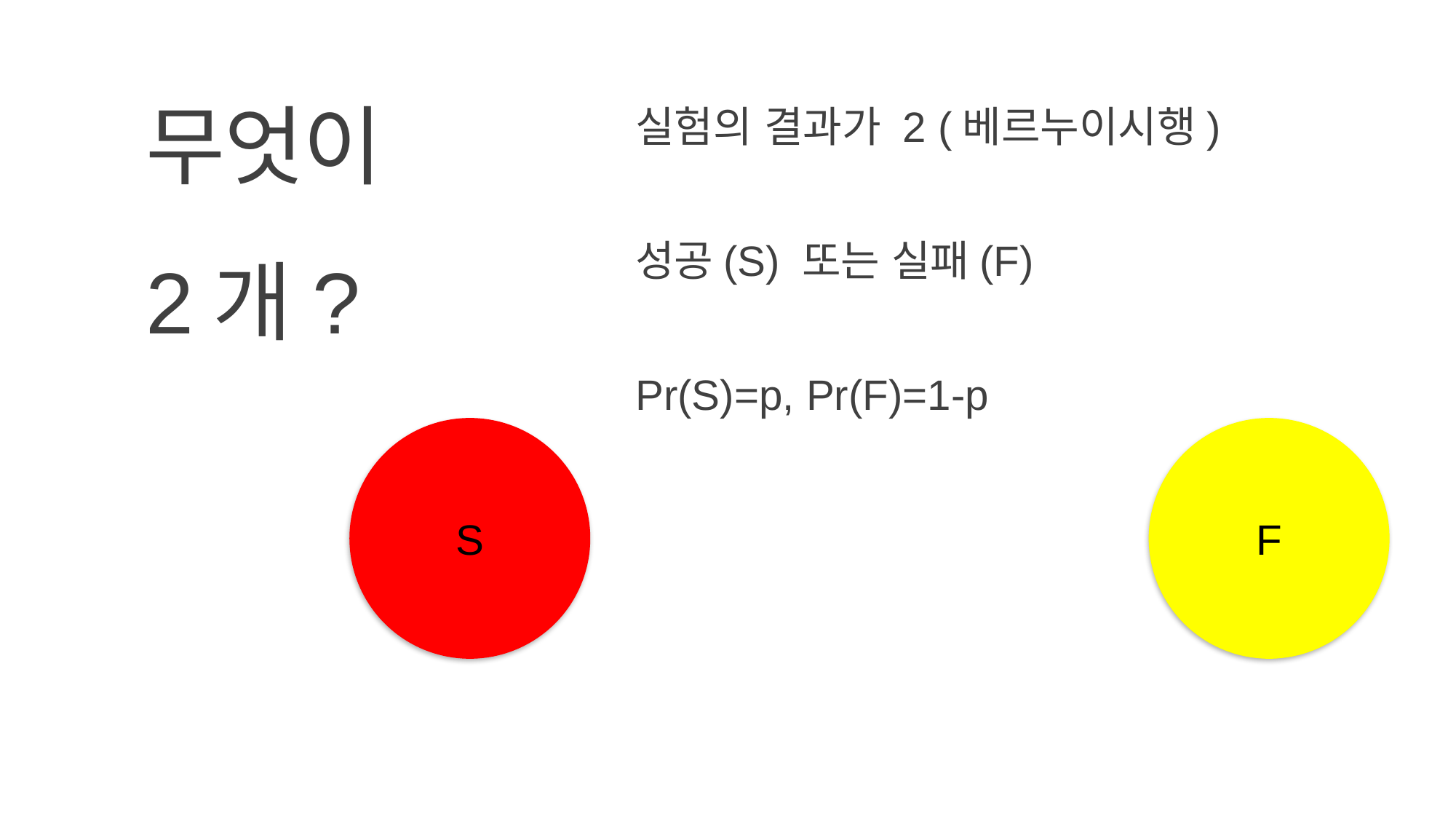

# 무엇이 2개?
실험의 결과가 2 (베르누이시행)

성공(S) 또는 실패(F)

Pr(S)=p, Pr(F)=1-p
S
F